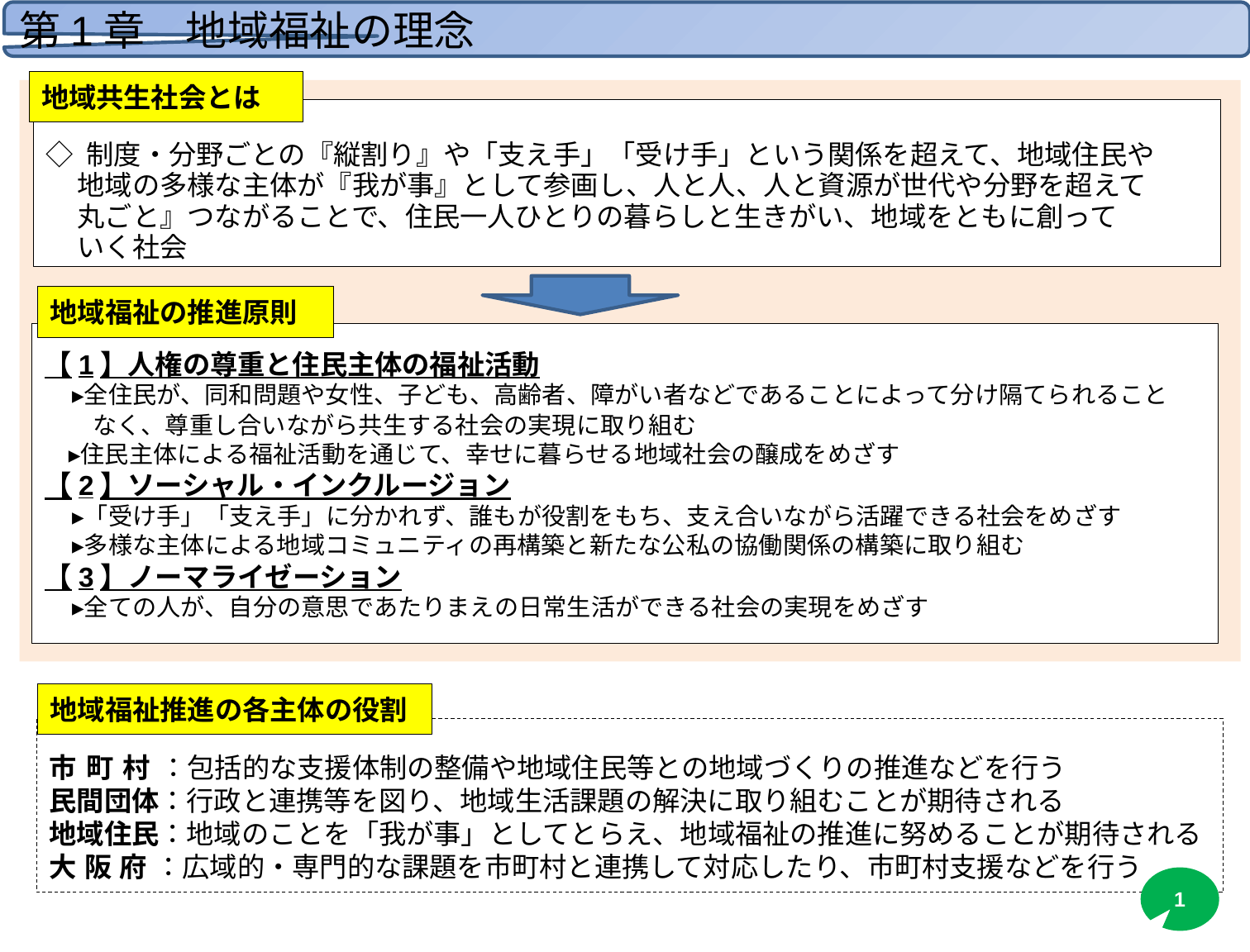

第1章　地域福祉の理念
地域共生社会とは

◇ 制度・分野ごとの『縦割り』や「支え手」「受け手」という関係を超えて、地域住民や
    地域の多様な主体が『我が事』として参画し、人と人、人と資源が世代や分野を超えて
    丸ごと』つながることで、住民一人ひとりの暮らしと生きがい、地域をともに創って
    いく社会

地域福祉の推進原則

【1】人権の尊重と住民主体の福祉活動
　▸全住民が、同和問題や女性、子ども、高齢者、障がい者などであることによって分け隔てられること
　　なく、尊重し合いながら共生する社会の実現に取り組む
　▸住民主体による福祉活動を通じて、幸せに暮らせる地域社会の醸成をめざす
【2】ソーシャル・インクルージョン
　▸「受け手」「支え手」に分かれず、誰もが役割をもち、支え合いながら活躍できる社会をめざす
　▸多様な主体による地域コミュニティの再構築と新たな公私の協働関係の構築に取り組む
【3】ノーマライゼーション
　▸全ての人が、自分の意思であたりまえの日常生活ができる社会の実現をめざす

地域福祉推進の各主体の役割

市町村：包括的な支援体制の整備や地域住民等との地域づくりの推進などを行う
民間団体：行政と連携等を図り、地域生活課題の解決に取り組むことが期待される
地域住民：地域のことを「我が事」としてとらえ、地域福祉の推進に努めることが期待される
大阪府：広域的・専門的な課題を市町村と連携して対応したり、市町村支援などを行う
1